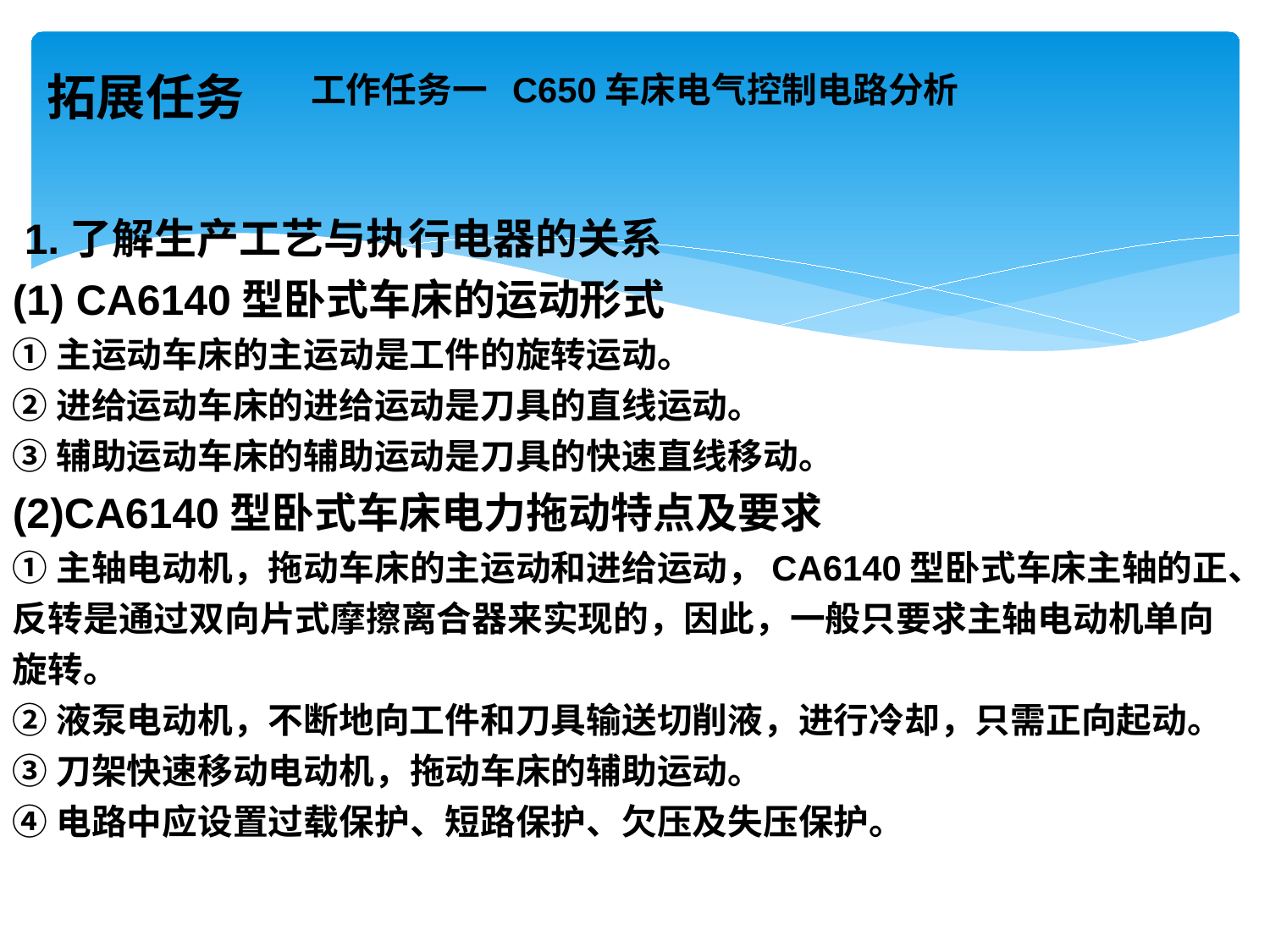

# 工作任务一  C650车床电气控制电路分析
拓展任务
 1.了解生产工艺与执行电器的关系
(1) CA6140型卧式车床的运动形式
①主运动车床的主运动是工件的旋转运动。
②进给运动车床的进给运动是刀具的直线运动。
③辅助运动车床的辅助运动是刀具的快速直线移动。
(2)CA6140型卧式车床电力拖动特点及要求
①主轴电动机，拖动车床的主运动和进给运动，CA6140型卧式车床主轴的正、反转是通过双向片式摩擦离合器来实现的，因此，一般只要求主轴电动机单向旋转。
②液泵电动机，不断地向工件和刀具输送切削液，进行冷却，只需正向起动。
③刀架快速移动电动机，拖动车床的辅助运动。
④电路中应设置过载保护、短路保护、欠压及失压保护。